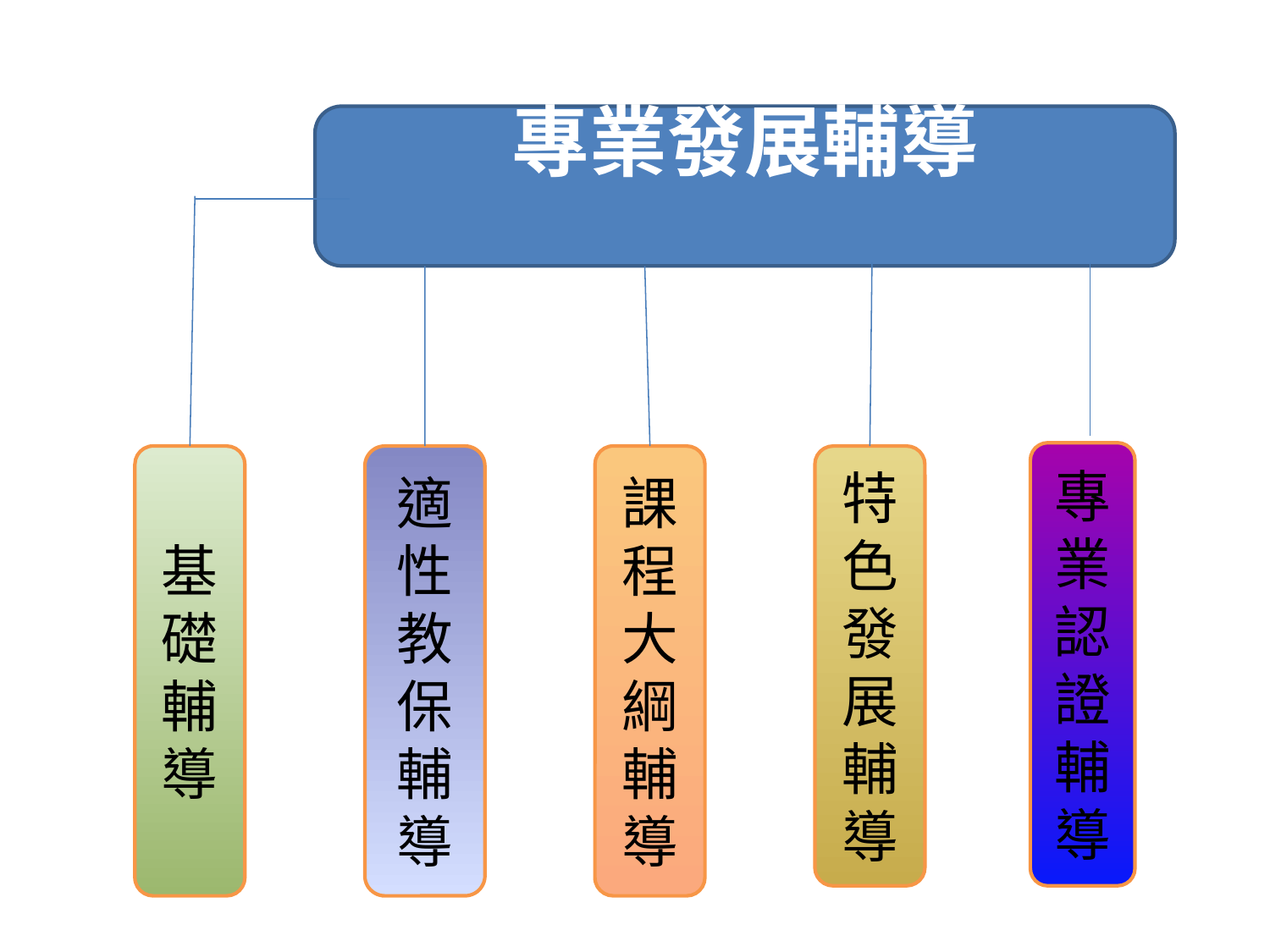

專業發展輔導

專業認證輔導
課程大綱輔導
基礎輔導
適性教保輔導
特色發展輔導